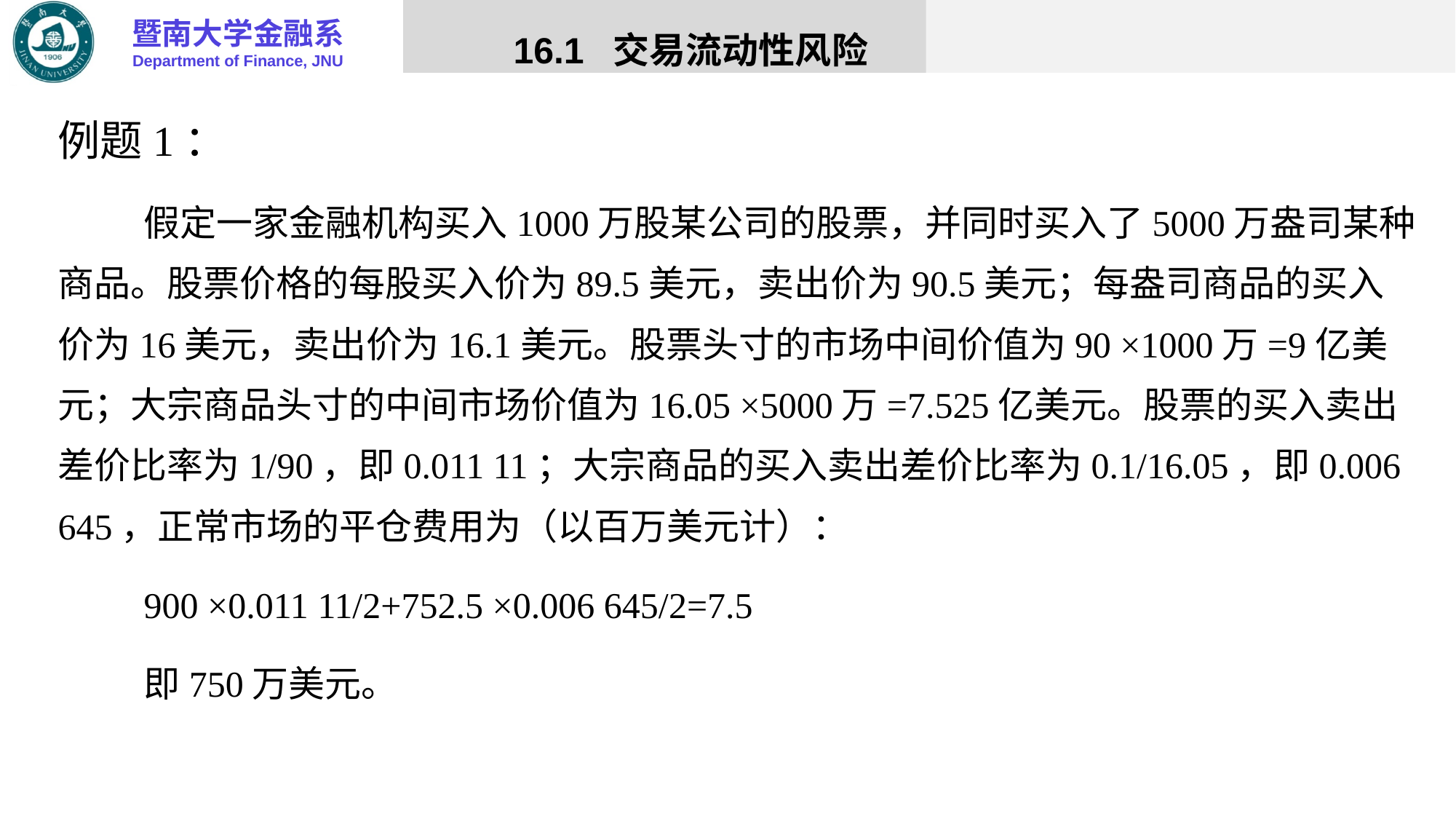

16.1  交易流动性风险
例题1：
假定一家金融机构买入1000万股某公司的股票，并同时买入了5000万盎司某种商品。股票价格的每股买入价为89.5美元，卖出价为90.5美元；每盎司商品的买入价为16美元，卖出价为16.1美元。股票头寸的市场中间价值为90 ×1000万=9亿美元；大宗商品头寸的中间市场价值为16.05 ×5000万=7.525亿美元。股票的买入卖出差价比率为1/90，即0.011 11；大宗商品的买入卖出差价比率为0.1/16.05，即0.006 645，正常市场的平仓费用为（以百万美元计）：
900 ×0.011 11/2+752.5 ×0.006 645/2=7.5
即750万美元。